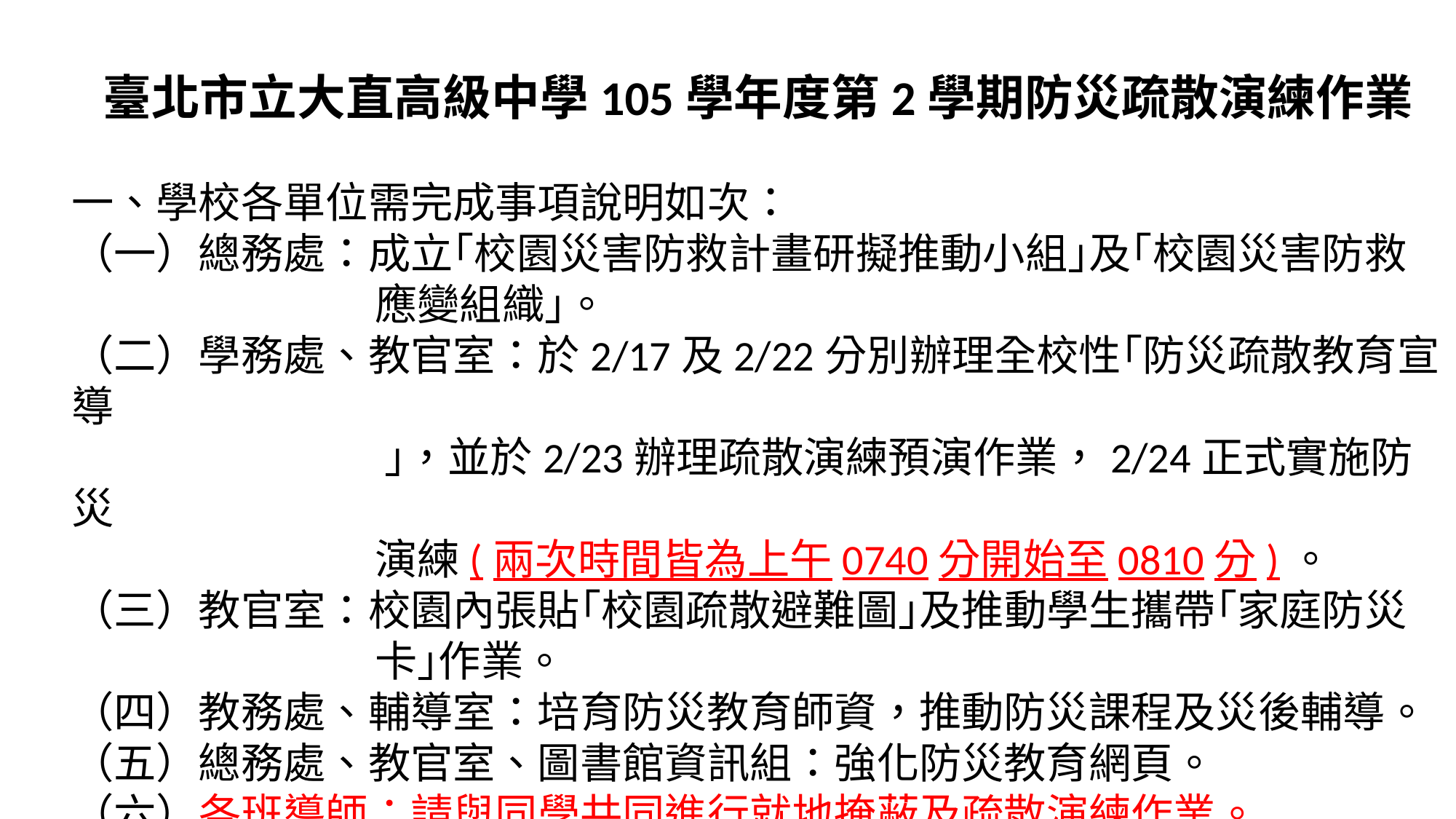

臺北市立大直高級中學105學年度第2學期防災疏散演練作業

一、學校各單位需完成事項說明如次：
（一）總務處：成立｢校園災害防救計畫研擬推動小組｣及｢校園災害防救
                               應變組織｣。
（二）學務處、教官室：於2/17及2/22分別辦理全校性｢防災疏散教育宣導
                                ｣，並於2/23辦理疏散演練預演作業，2/24正式實施防災
                               演練(兩次時間皆為上午0740分開始至0810分)。
（三）教官室：校園內張貼｢校園疏散避難圖｣及推動學生攜帶｢家庭防災
                               卡｣作業。
（四）教務處、輔導室：培育防災教育師資，推動防災課程及災後輔導。
（五）總務處、教官室、圖書館資訊組：強化防災教育網頁。
（六）各班導師：請與同學共同進行就地掩蔽及疏散演練作業。